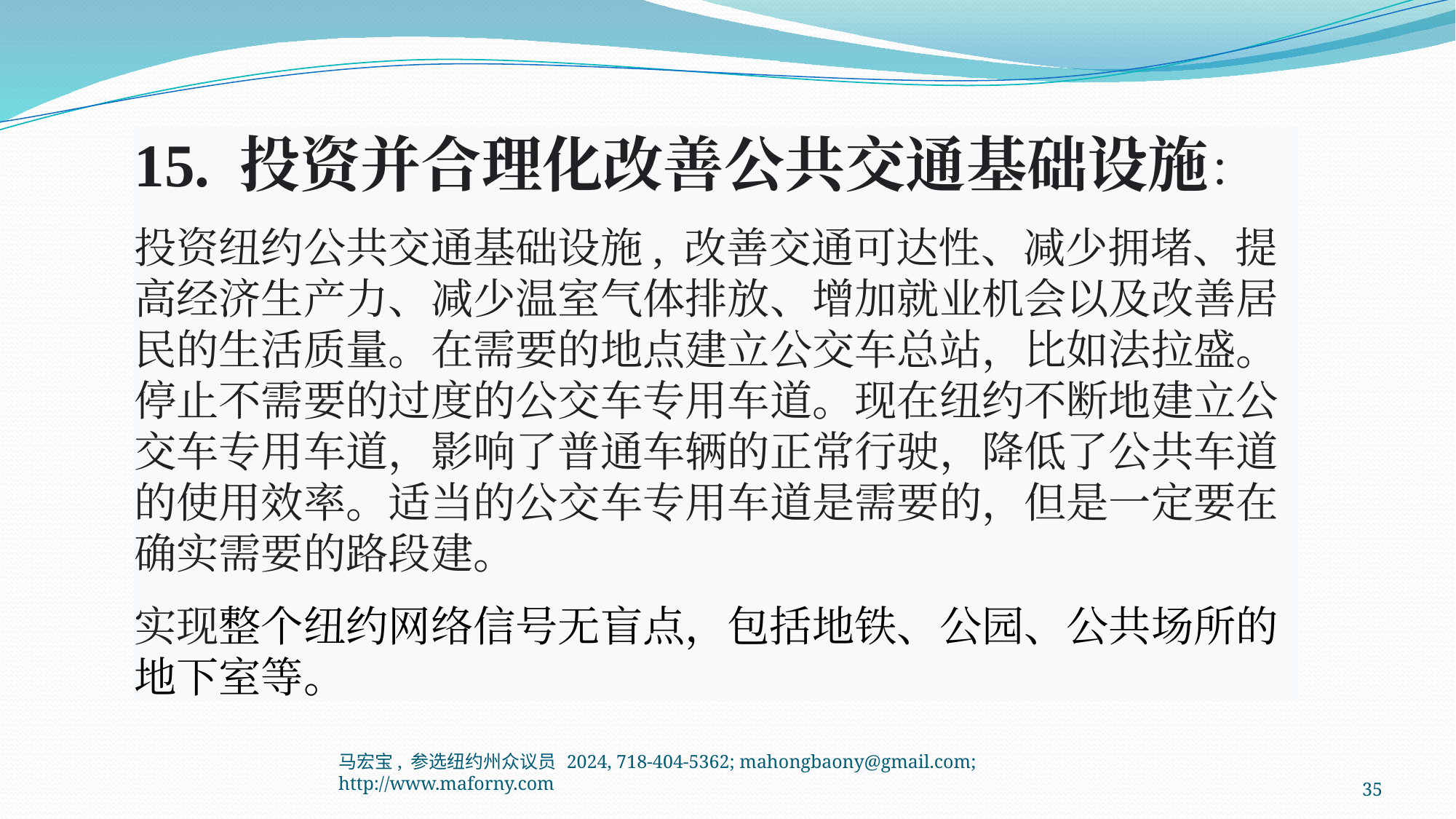

15. 投资并合理化改善公共交通基础设施：

投资纽约公共交通基础设施, 改善交通可达性、减少拥堵、提高经济生产力、减少温室气体排放、增加就业机会以及改善居民的生活质量。在需要的地点建立公交车总站，比如法拉盛。停止不需要的过度的公交车专用车道。现在纽约不断地建立公交车专用车道，影响了普通车辆的正常行驶，降低了公共车道的使用效率。适当的公交车专用车道是需要的，但是一定要在确实需要的路段建。

实现整个纽约网络信号无盲点，包括地铁、公园、公共场所的地下室等。
马宏宝, 参选纽约州众议员 2024, 718-404-5362; mahongbaony@gmail.com; http://www.maforny.com
35